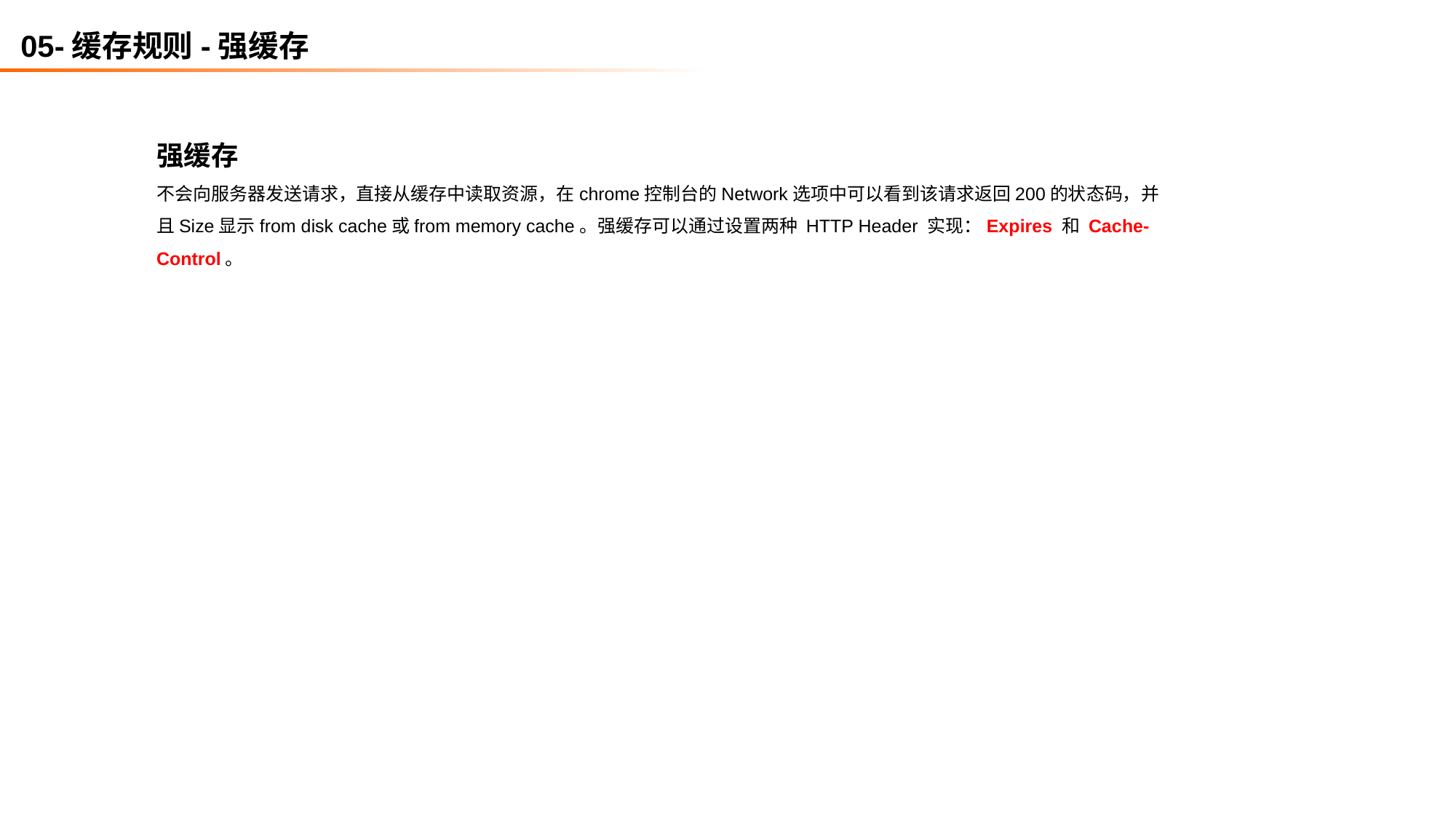

05-缓存规则-强缓存

强缓存
不会向服务器发送请求，直接从缓存中读取资源，在chrome控制台的Network选项中可以看到该请求返回200的状态码，并且Size显示from disk cache或from memory cache。强缓存可以通过设置两种 HTTP Header 实现：Expires 和 Cache-Control。